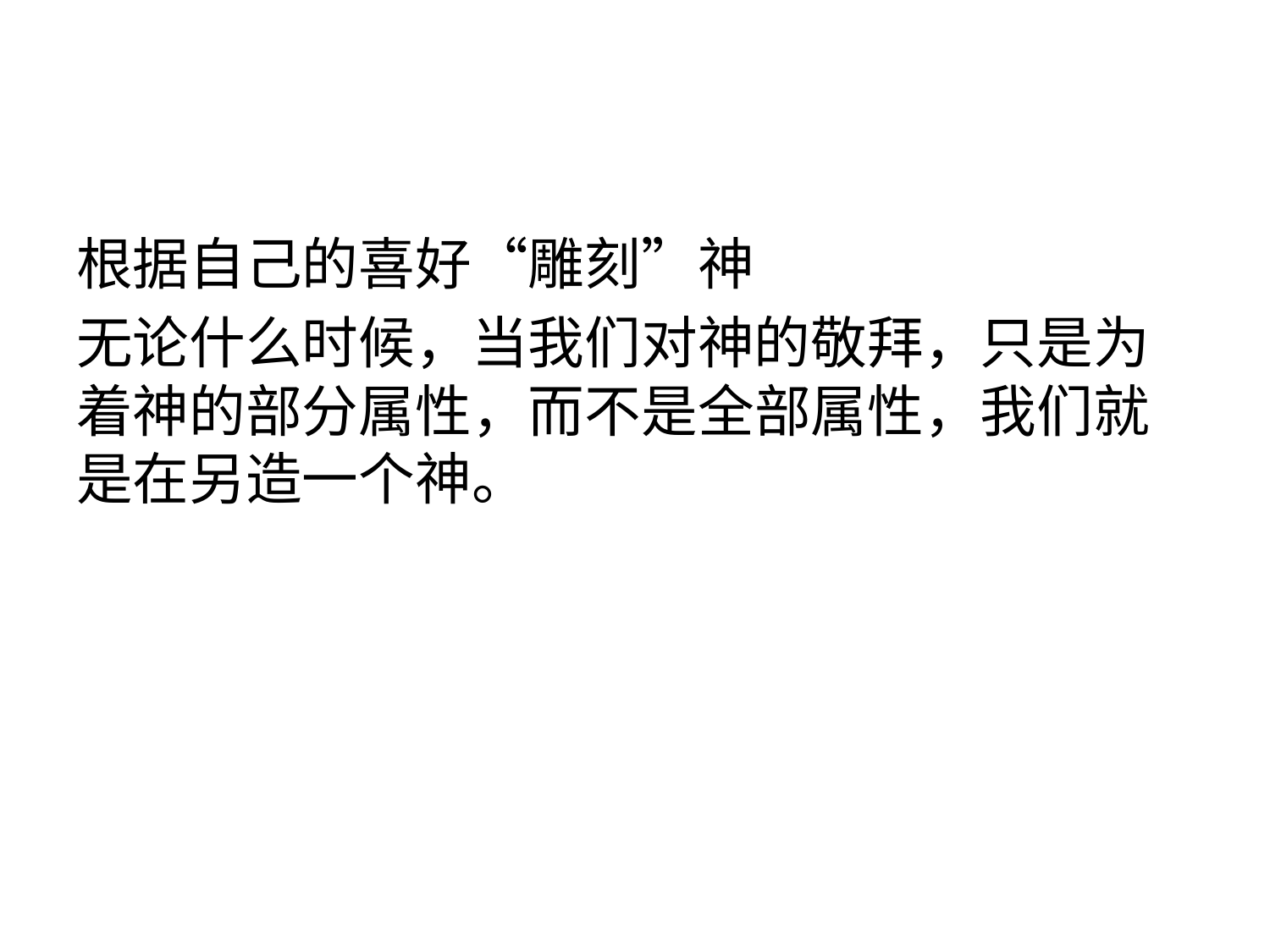

#
根据自己的喜好“雕刻”神
无论什么时候，当我们对神的敬拜，只是为着神的部分属性，而不是全部属性，我们就是在另造一个神。